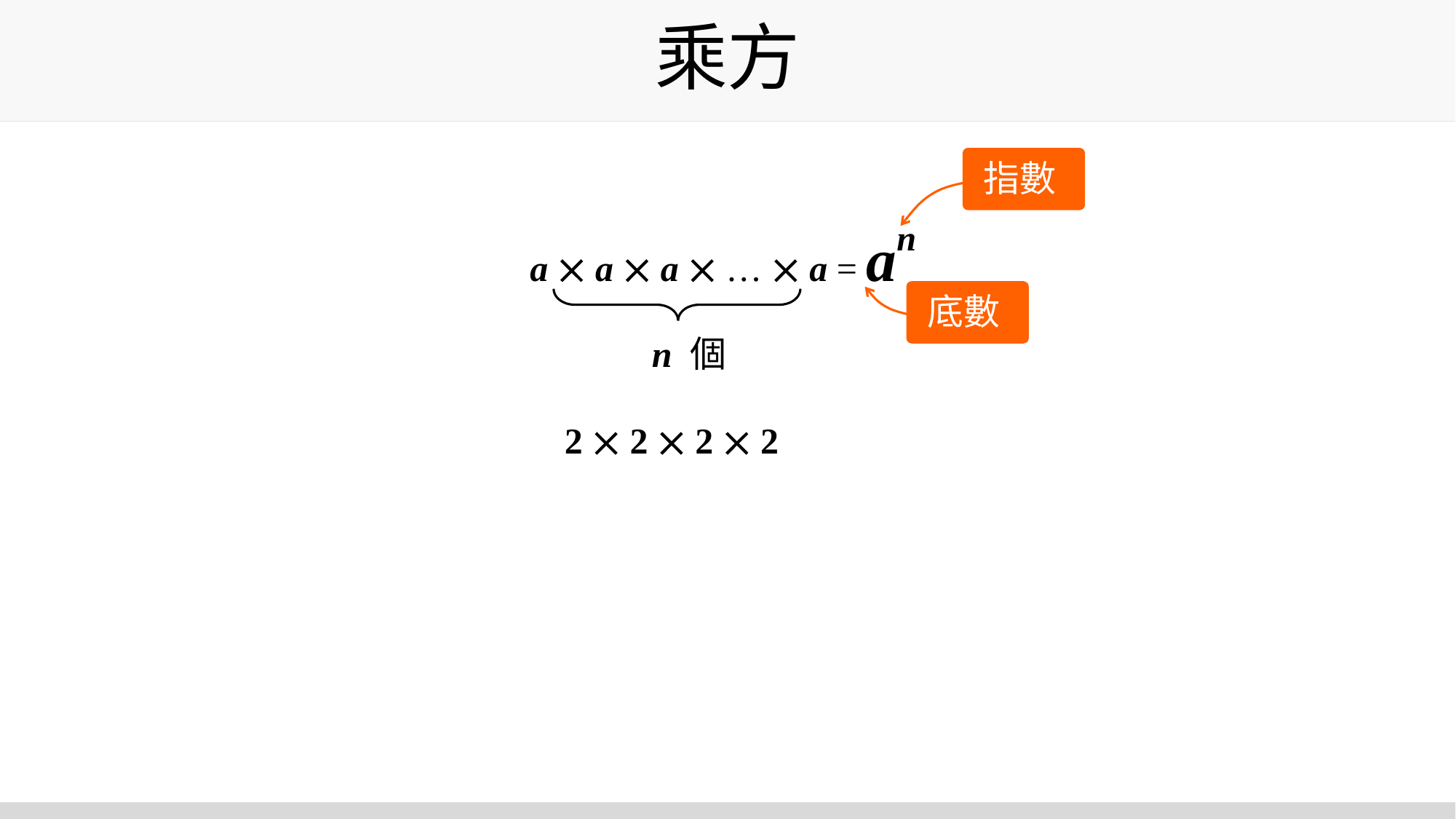

# 乘方
指數

a × a × a × … × a = an
底數

n 個
2 × 2 × 2 × 2